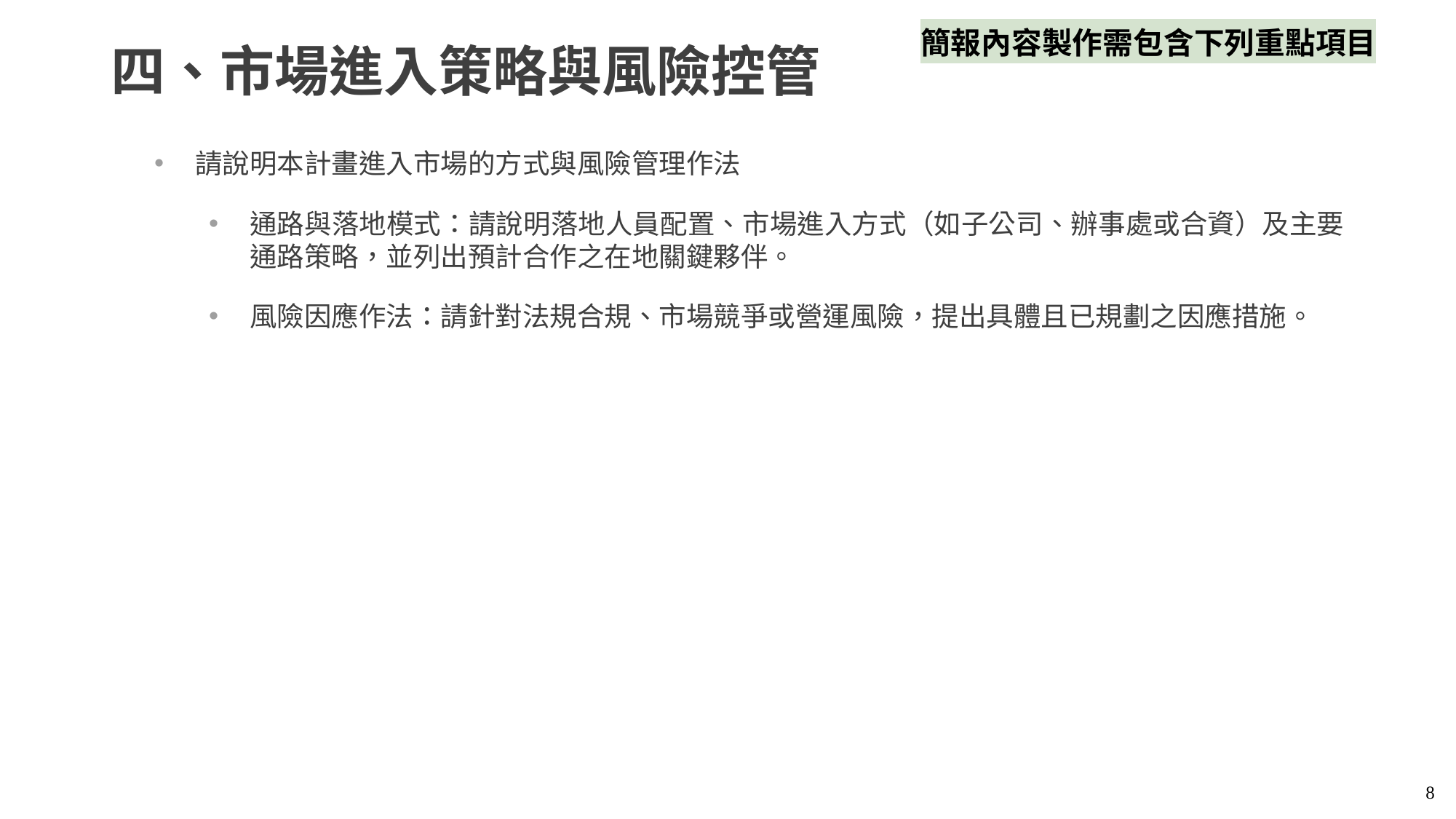

簡報內容製作需包含下列重點項目
# 四、市場進入策略與風險控管
請說明本計畫進入市場的方式與風險管理作法
通路與落地模式：請說明落地人員配置、市場進入方式（如子公司、辦事處或合資）及主要通路策略，並列出預計合作之在地關鍵夥伴。
風險因應作法：請針對法規合規、市場競爭或營運風險，提出具體且已規劃之因應措施。
8